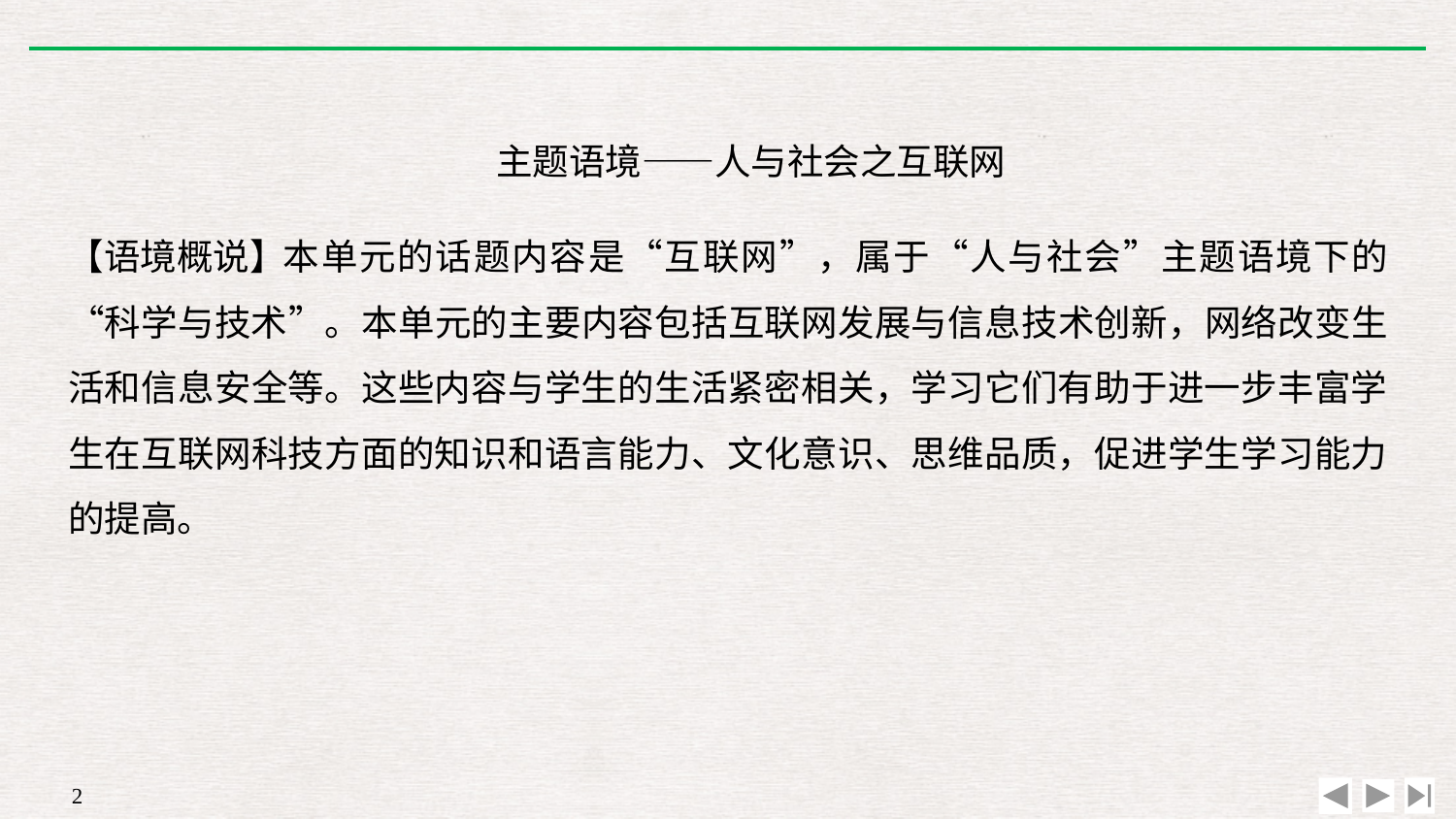

主题语境——人与社会之互联网
【语境概说】
本单元的话题内容是“互联网”，属于“人与社会”主题语境下的“科学与技术”。本单元的主要内容包括互联网发展与信息技术创新，网络改变生活和信息安全等。这些内容与学生的生活紧密相关，学习它们有助于进一步丰富学生在互联网科技方面的知识和语言能力、文化意识、思维品质，促进学生学习能力的提高。